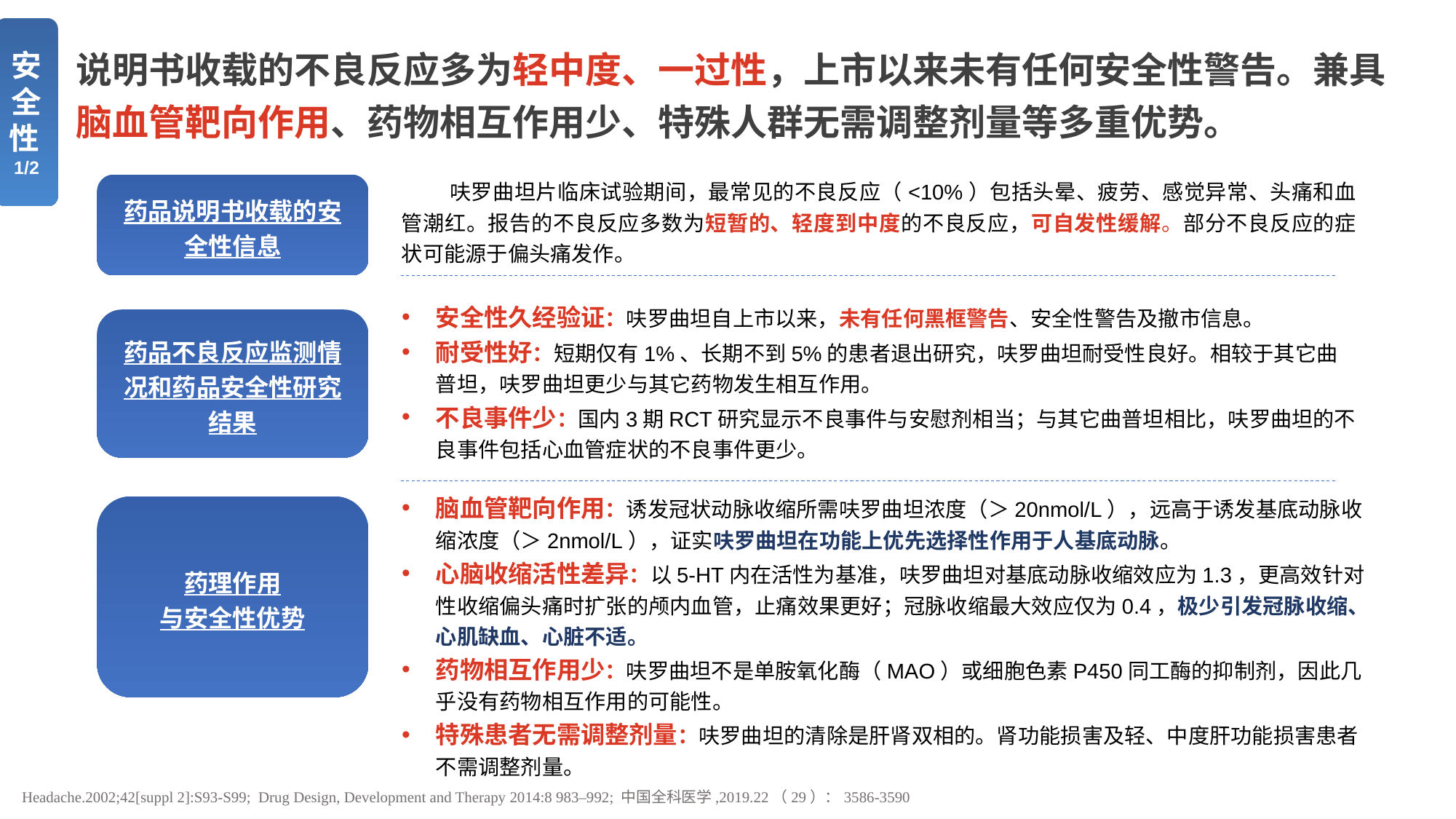

安全性1/2
说明书收载的不良反应多为轻中度、一过性，上市以来未有任何安全性警告。兼具脑血管靶向作用、药物相互作用少、特殊人群无需调整剂量等多重优势。
 呋罗曲坦片临床试验期间，最常见的不良反应（<10%）包括头晕、疲劳、感觉异常、头痛和血管潮红。报告的不良反应多数为短暂的、轻度到中度的不良反应，可自发性缓解。部分不良反应的症状可能源于偏头痛发作。
药品说明书收载的安全性信息
安全性久经验证：呋罗曲坦自上市以来，未有任何黑框警告、安全性警告及撤市信息。
耐受性好：短期仅有1%、长期不到5%的患者退出研究，呋罗曲坦耐受性良好。相较于其它曲普坦，呋罗曲坦更少与其它药物发生相互作用。
不良事件少：国内3期RCT研究显示不良事件与安慰剂相当；与其它曲普坦相比，呋罗曲坦的不良事件包括心血管症状的不良事件更少。
药品不良反应监测情况和药品安全性研究结果
脑血管靶向作用：诱发冠状动脉收缩所需呋罗曲坦浓度（＞20nmol/L），远高于诱发基底动脉收缩浓度（＞2nmol/L），证实呋罗曲坦在功能上优先选择性作用于人基底动脉。
心脑收缩活性差异：以5-HT内在活性为基准，呋罗曲坦对基底动脉收缩效应为1.3，更高效针对性收缩偏头痛时扩张的颅内血管，止痛效果更好；冠脉收缩最大效应仅为0.4，极少引发冠脉收缩、心肌缺血、心脏不适。
药物相互作用少：呋罗曲坦不是单胺氧化酶（MAO）或细胞色素P450同工酶的抑制剂，因此几乎没有药物相互作用的可能性。
特殊患者无需调整剂量：呋罗曲坦的清除是肝肾双相的。肾功能损害及轻、中度肝功能损害患者不需调整剂量。
药理作用
与安全性优势
Headache.2002;42[suppl 2]:S93-S99;  Drug Design, Development and Therapy 2014:8 983–992; 中国全科医学,2019.22（29）：3586-3590